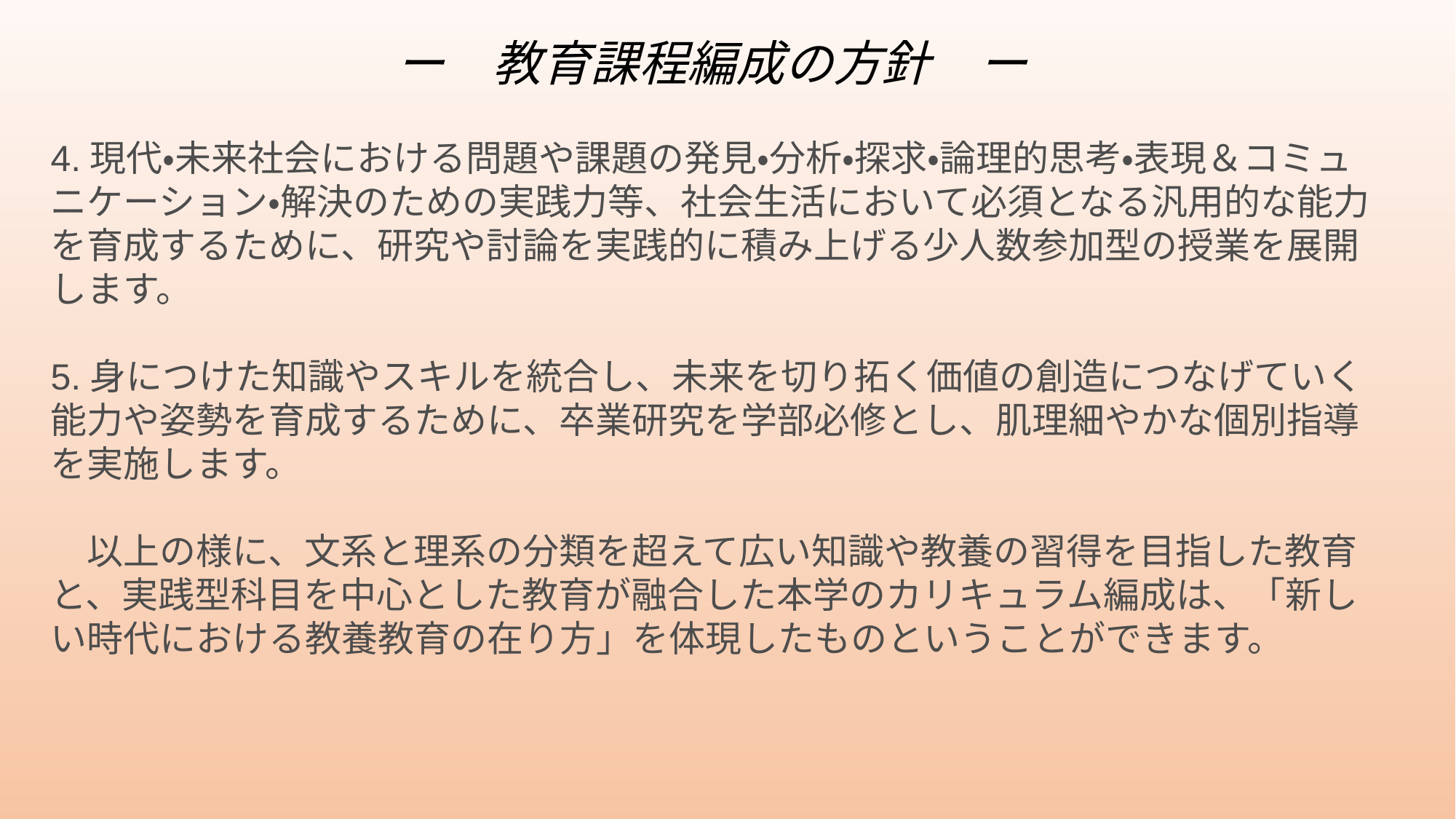

ー　教育課程編成の方針　ー
4.現代・未来社会における問題や課題の発見・分析・探求・論理的思考・表現＆コミュニケーション・解決のための実践力等、社会生活において必須となる汎用的な能力を育成するために、研究や討論を実践的に積み上げる少人数参加型の授業を展開します。

5.身につけた知識やスキルを統合し、未来を切り拓く価値の創造につなげていく能力や姿勢を育成するために、卒業研究を学部必修とし、肌理細やかな個別指導を実施します。

　以上の様に、文系と理系の分類を超えて広い知識や教養の習得を目指した教育と、実践型科目を中心とした教育が融合した本学のカリキュラム編成は、「新しい時代における教養教育の在り方」を体現したものということができます。